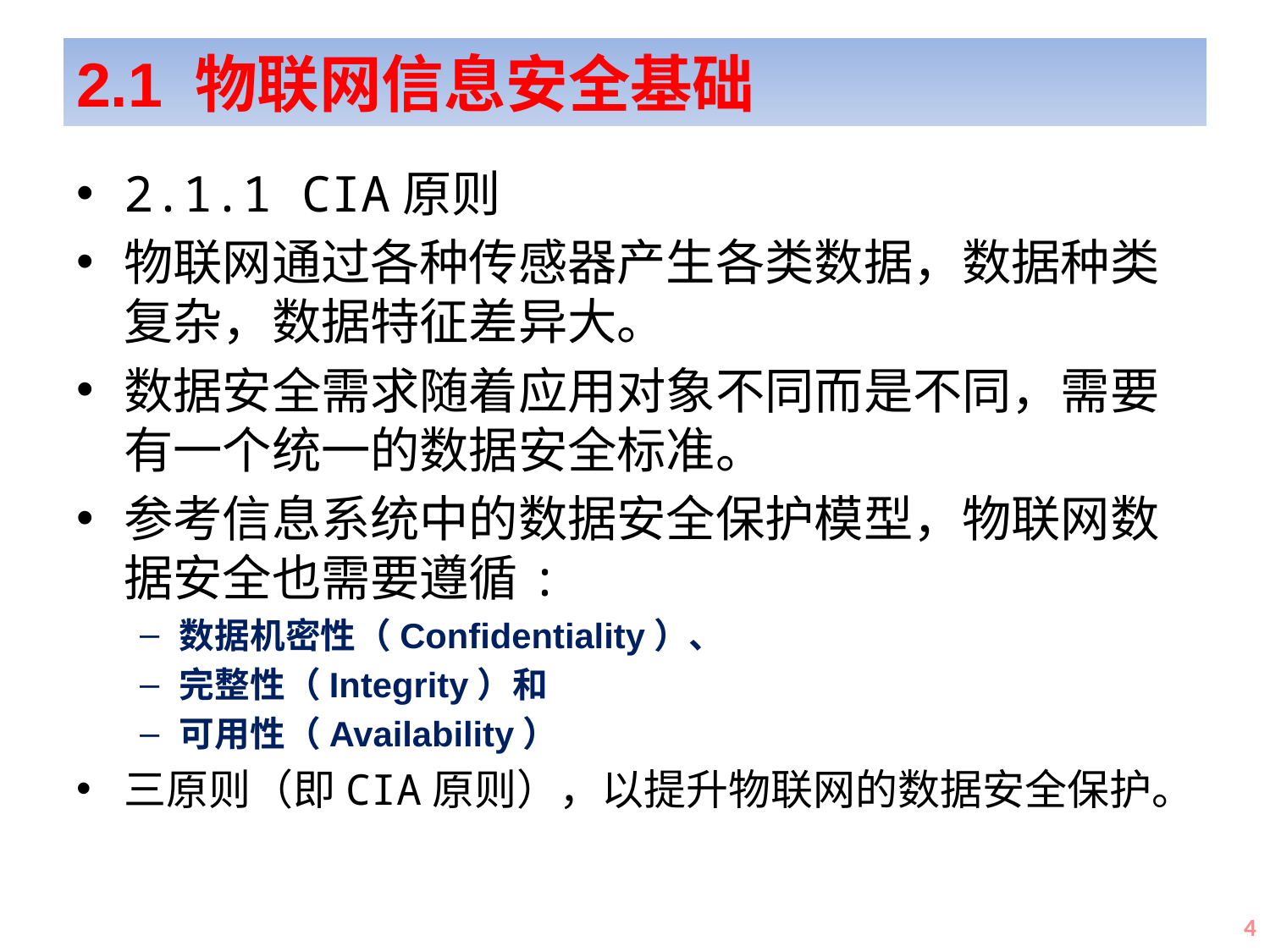

# 2.1 物联网信息安全基础
2.1.1 CIA原则
物联网通过各种传感器产生各类数据，数据种类复杂，数据特征差异大。
数据安全需求随着应用对象不同而是不同，需要有一个统一的数据安全标准。
参考信息系统中的数据安全保护模型，物联网数据安全也需要遵循:
数据机密性（Confidentiality）、
完整性（Integrity）和
可用性（Availability）
三原则（即CIA原则），以提升物联网的数据安全保护。
4